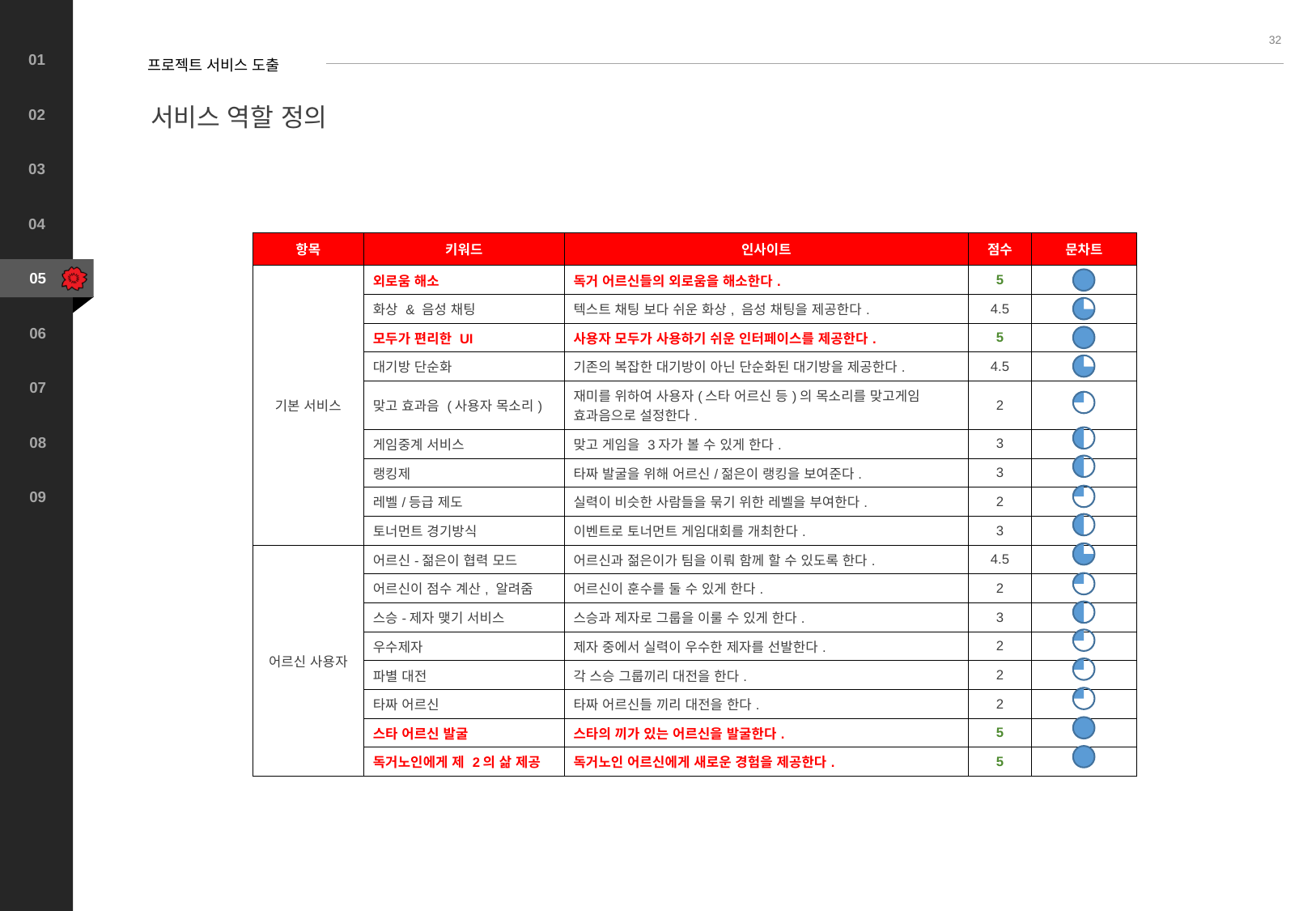

32
프로젝트 서비스 도출
서비스 역할 정의
| 항목 | 키워드 | 인사이트 | 점수 | 문차트 |
| --- | --- | --- | --- | --- |
| 기본 서비스 | 외로움 해소 | 독거 어르신들의 외로움을 해소한다. | 5 |  |
|  | 화상 & 음성 채팅 | 텍스트 채팅 보다 쉬운 화상, 음성 채팅을 제공한다. | 4.5 |  |
|  | 모두가 편리한 UI | 사용자 모두가 사용하기 쉬운 인터페이스를 제공한다. | 5 |  |
|  | 대기방 단순화 | 기존의 복잡한 대기방이 아닌 단순화된 대기방을 제공한다. | 4.5 |  |
|  | 맞고 효과음 (사용자 목소리) | 재미를 위하여 사용자(스타 어르신 등)의 목소리를 맞고게임 효과음으로 설정한다. | 2 |  |
|  | 게임중계 서비스 | 맞고 게임을 3자가 볼 수 있게 한다. | 3 |  |
|  | 랭킹제 | 타짜 발굴을 위해 어르신/젊은이 랭킹을 보여준다. | 3 |  |
|  | 레벨/등급 제도 | 실력이 비슷한 사람들을 묶기 위한 레벨을 부여한다. | 2 |  |
|  | 토너먼트 경기방식 | 이벤트로 토너먼트 게임대회를 개최한다. | 3 |  |
| 어르신 사용자 | 어르신-젊은이 협력 모드 | 어르신과 젊은이가 팀을 이뤄 함께 할 수 있도록 한다. | 4.5 |  |
|  | 어르신이 점수 계산, 알려줌 | 어르신이 훈수를 둘 수 있게 한다. | 2 |  |
|  | 스승-제자 맺기 서비스 | 스승과 제자로 그룹을 이룰 수 있게 한다. | 3 |  |
|  | 우수제자 | 제자 중에서 실력이 우수한 제자를 선발한다. | 2 |  |
|  | 파별 대전 | 각 스승 그룹끼리 대전을 한다. | 2 |  |
|  | 타짜 어르신 | 타짜 어르신들 끼리 대전을 한다. | 2 |  |
|  | 스타 어르신 발굴 | 스타의 끼가 있는 어르신을 발굴한다. | 5 |  |
|  | 독거노인에게 제 2의 삶 제공 | 독거노인 어르신에게 새로운 경험을 제공한다. | 5 |  |